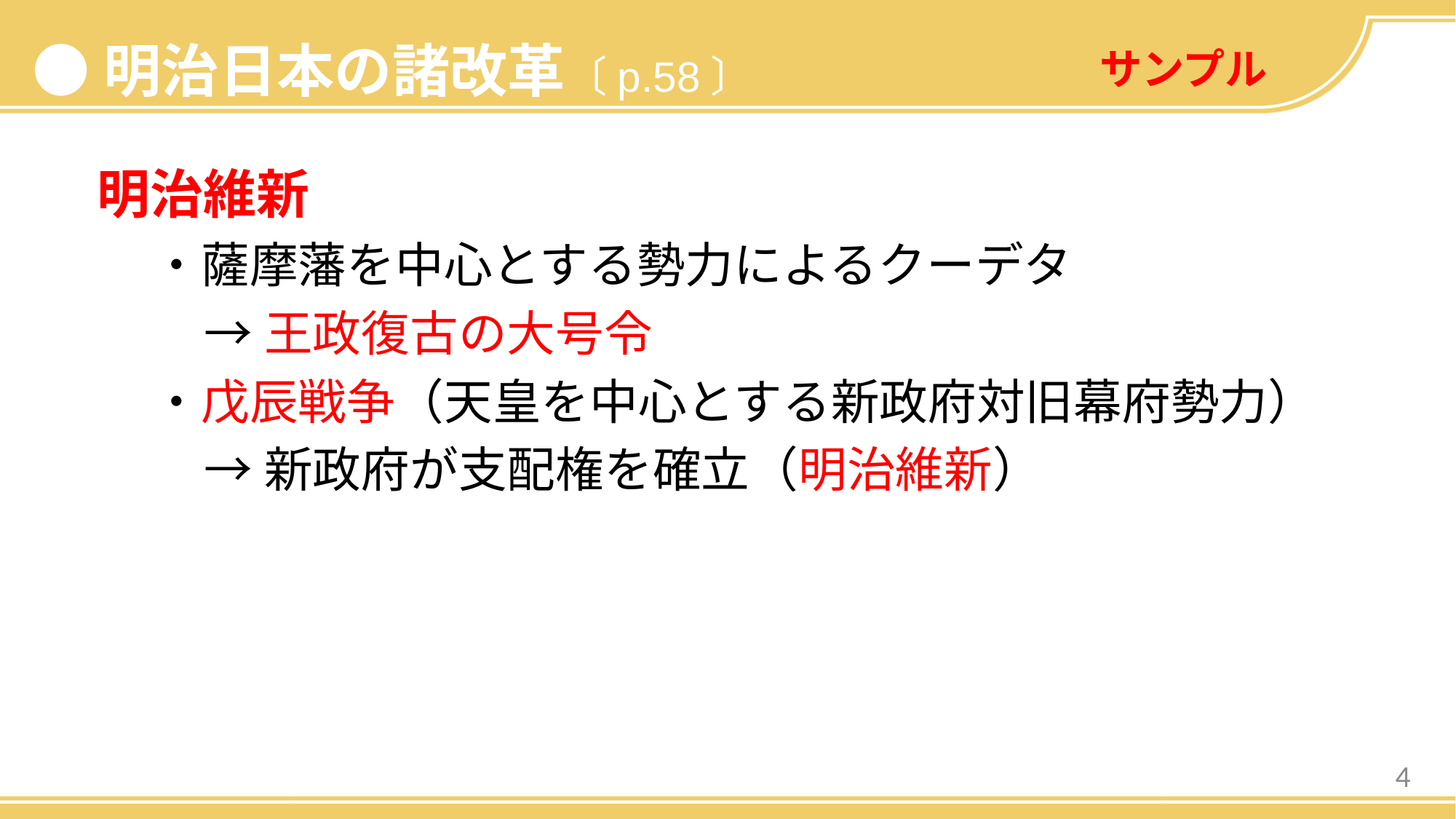

サンプル
●明治日本の諸改革〔p.58〕
明治維新
・薩摩藩を中心とする勢力によるクーデタ
→王政復古の大号令
・戊辰戦争（天皇を中心とする新政府対旧幕府勢力）
→新政府が支配権を確立（明治維新）